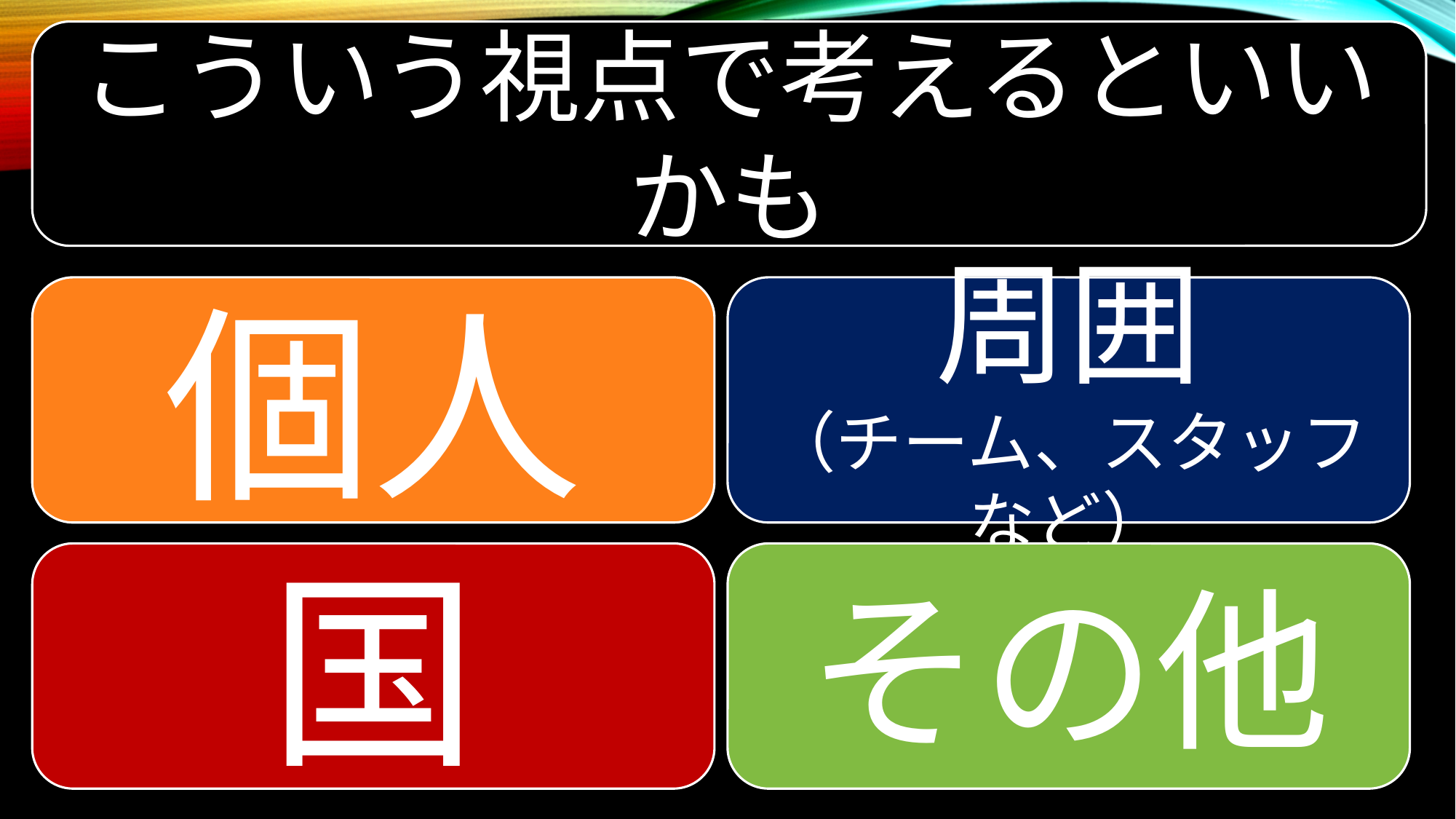

こういう視点で考えるといいかも
周囲
（チーム、スタッフなど）
個人
その他
国